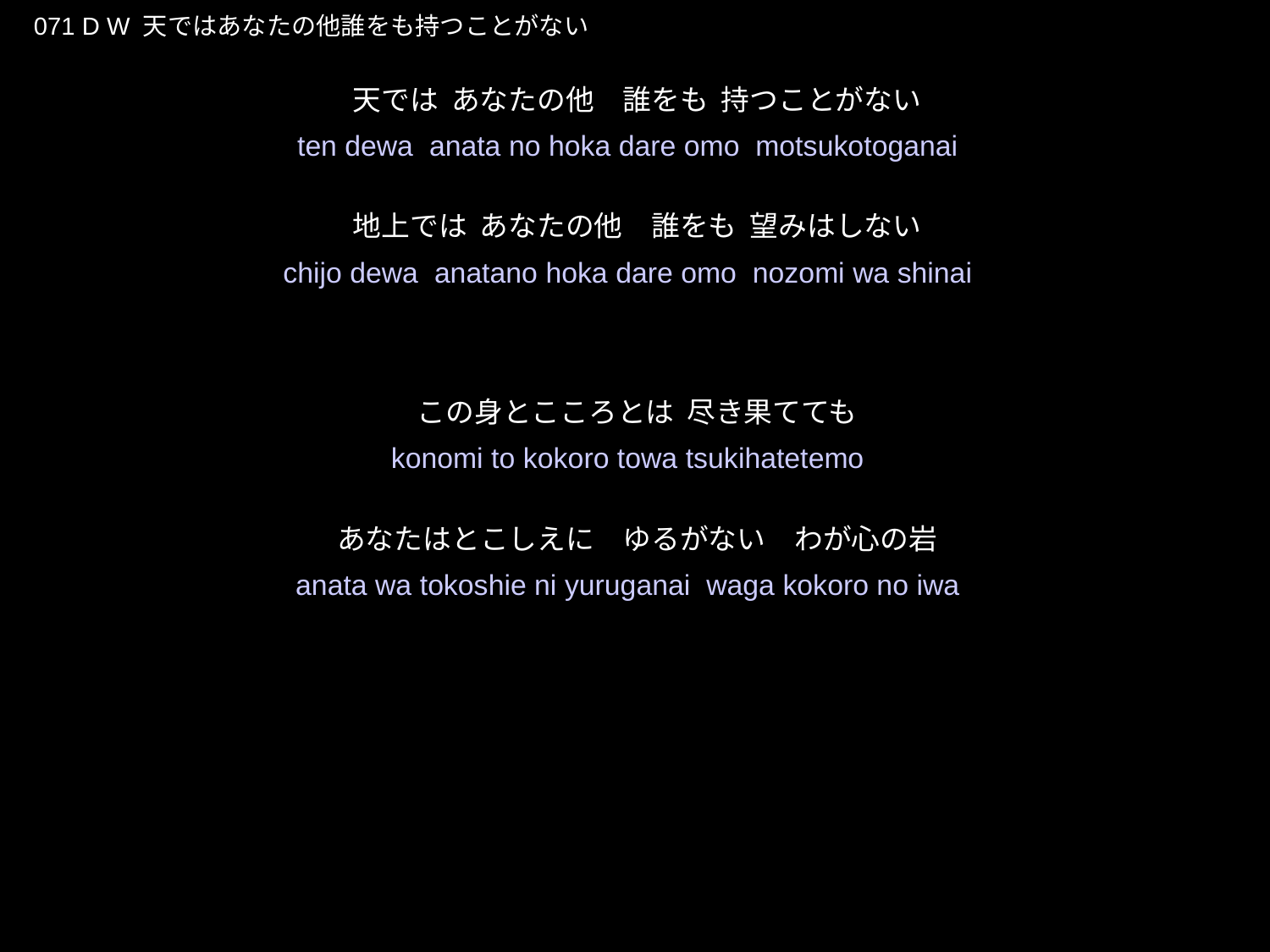

てんではあなたのほかだれをももつことがない
★W
071 D W 天ではあなたの他誰をも持つことがない
天では  あなたの他　誰をも  持つことがない
地上では  あなたの他　誰をも  望みはしない
この身とこころとは  尽き果てても
あなたはとこしえに　ゆるがない　わが心の岩
★３
ten dewa  anata no hoka dare omo  motsukotoganai
chijo dewa  anatano hoka dare omo  nozomi wa shinai
konomi to kokoro towa tsukihatetemo
anata wa tokoshie ni yuruganai  waga kokoro no iwa